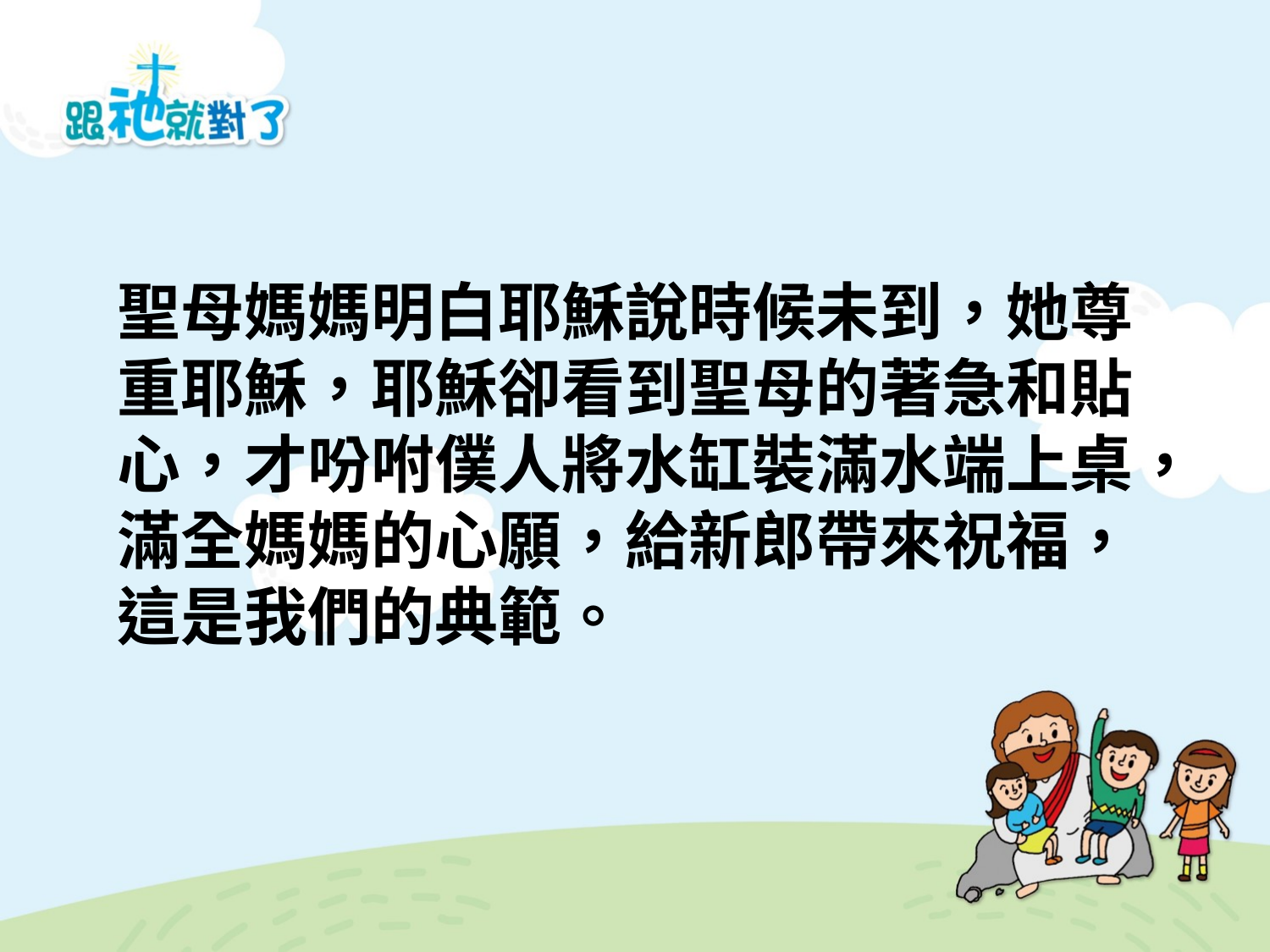

聖母媽媽明白耶穌說時候未到，她尊重耶穌，耶穌卻看到聖母的著急和貼心，才吩咐僕人將水缸裝滿水端上桌，滿全媽媽的心願，給新郎帶來祝福，這是我們的典範。